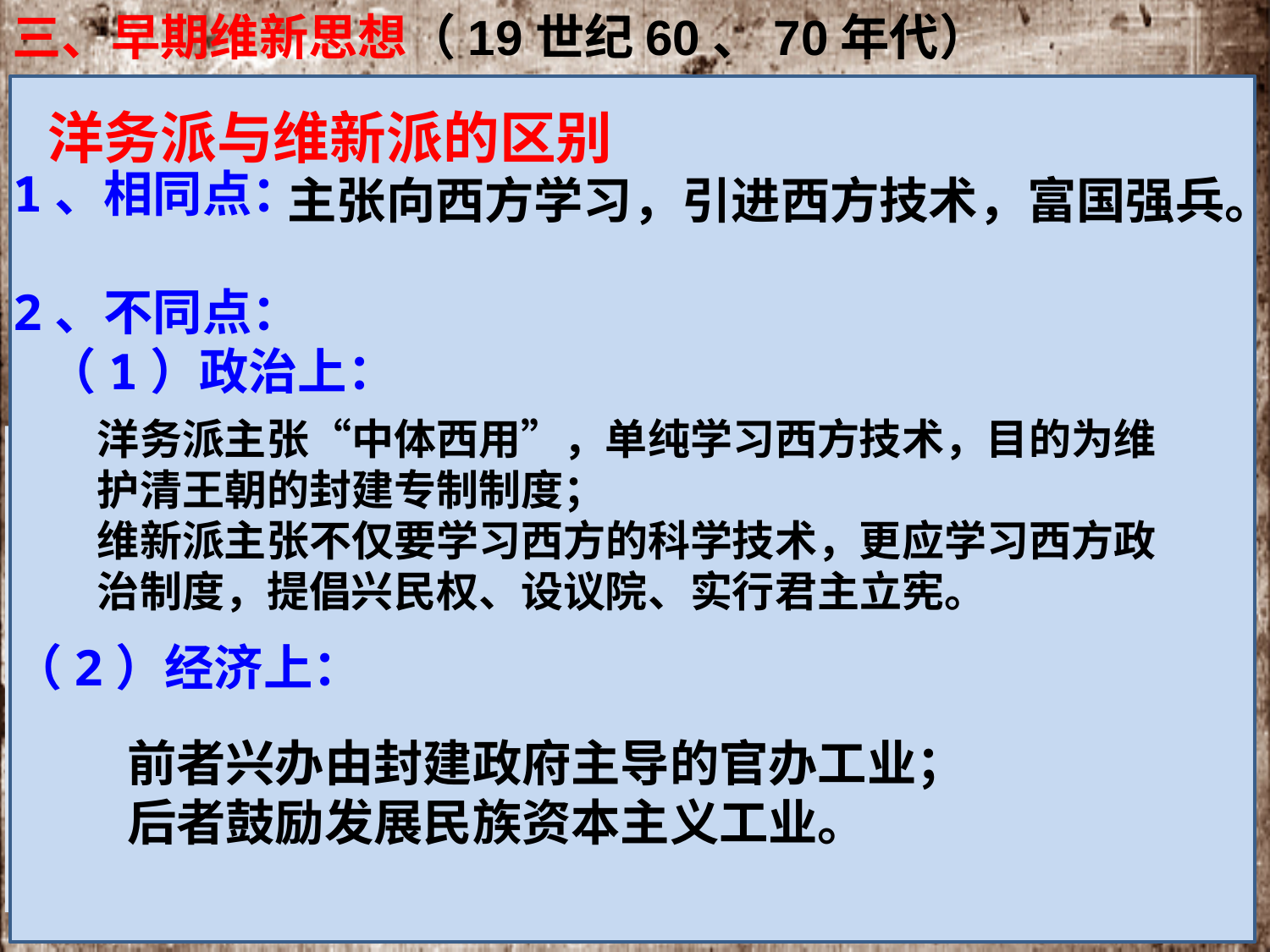

三、早期维新思想（19世纪60、70年代）
1、背景

2、代表：
3、主要观点：
经济：发展民族工业，与外国进行商战；
政治：变革政治制度、实行君主立宪；
文化：兴办学校，学习西方自然科学知识
4、评价：
对引导知识分子把注意力从工商科技转移到政治制度方面起了启蒙作用。但其思想没有形成完整的理论体系；也没有付诸实践。

洋务派与维新派的区别

（1）民族资本主义产生；
 (2)民族资产阶级兴起；
 (3)西方资本主义思想传入
1、相同点：

2、不同点：
  （1）政治上：

（2）经济上：

主张向西方学习，引进西方技术，富国强兵。
王韬、郑观应、冯桂芬
洋务派主张“中体西用”，单纯学习西方技术，目的为维护清王朝的封建专制制度；
维新派主张不仅要学习西方的科学技术，更应学习西方政治制度，提倡兴民权、设议院、实行君主立宪。
晚清冯桂芬主张设立船炮局并聘洋人为师，“招内地善运思者从受其法……工成与夷制无辨者，赏给举人，一体会试；出夷制之上者，赏给进士，一体殿试”。这反映出
A．科举制度顺应时代发展要求
B．天朝上国理念阻碍社会进步
C．西方列强侵略引发制度变革
D．工业文明冲击促进观念革新
D
前者兴办由封建政府主导的官办工业；
后者鼓励发展民族资本主义工业。